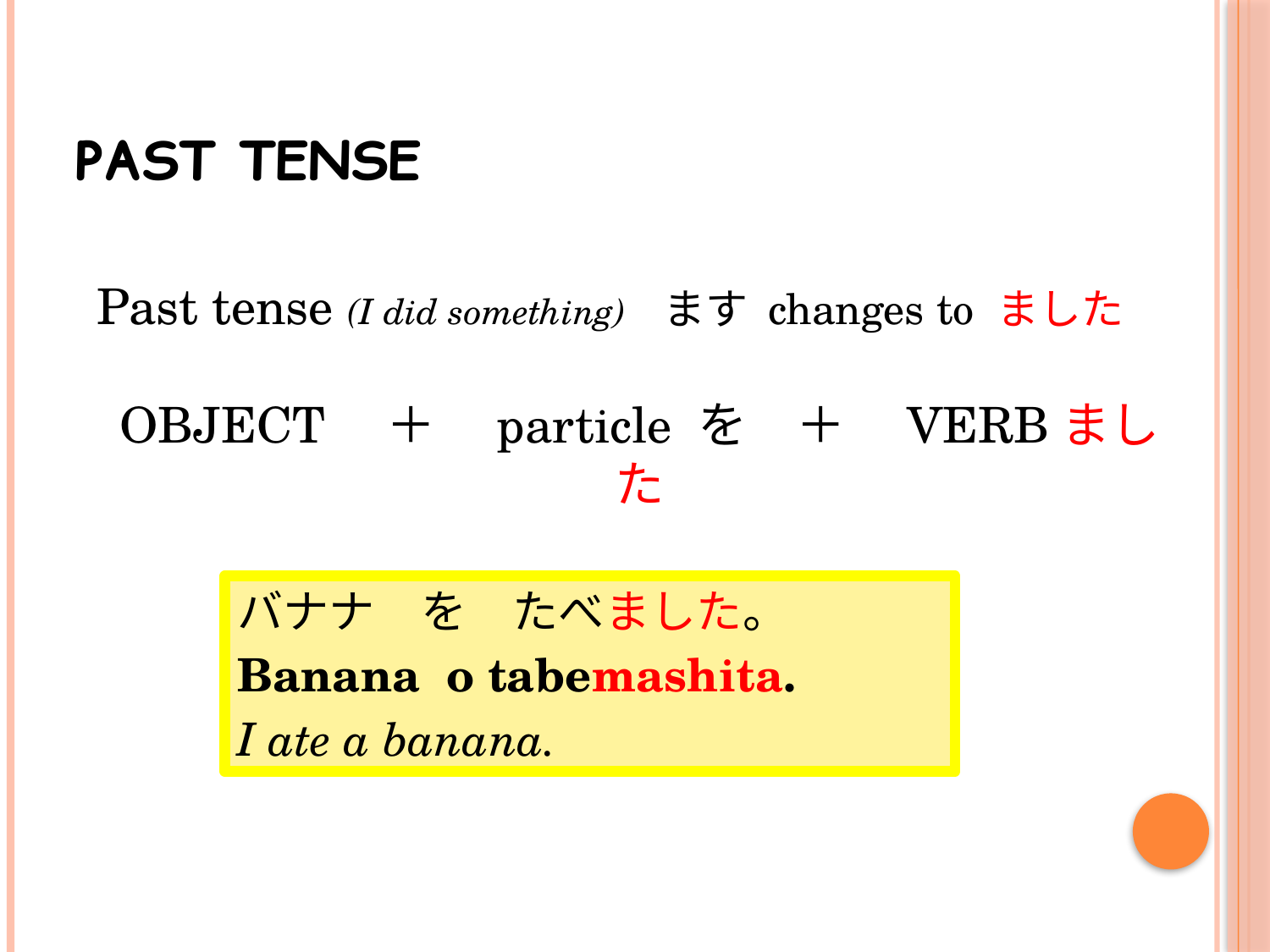

# Past tense
Past tense (I did something)   ます changes to ました

OBJECT　＋　particle を　＋　VERBました
バナナ　を　たべました。
Banana  o tabemashita.
I ate a banana.